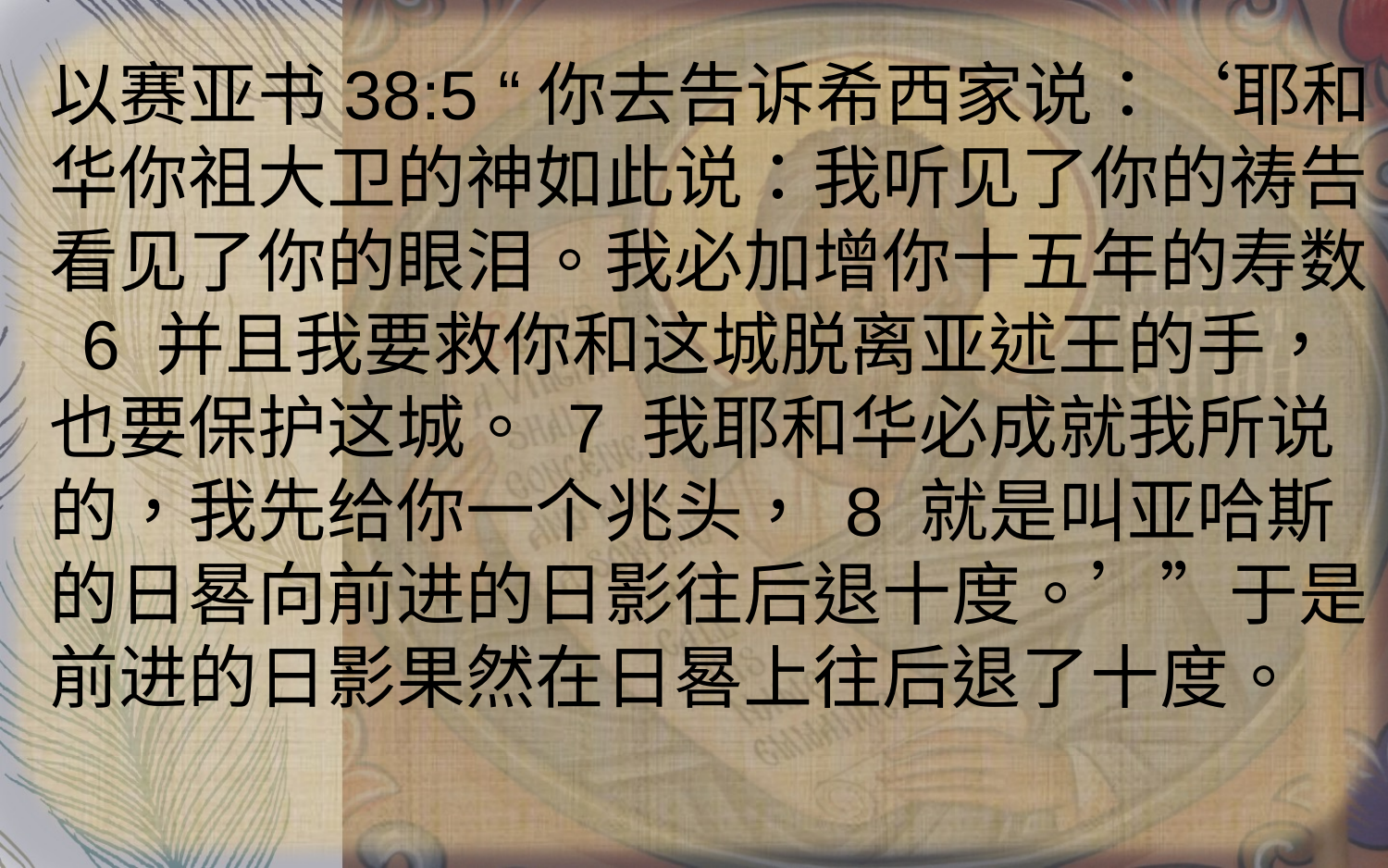

以赛亚书38:5 “你去告诉希西家说：‘耶和华你祖大卫的神如此说：我听见了你的祷告，看见了你的眼泪。我必加增你十五年的寿数， 6 并且我要救你和这城脱离亚述王的手，也要保护这城。 7 我耶和华必成就我所说的，我先给你一个兆头， 8 就是叫亚哈斯的日晷向前进的日影往后退十度。’”于是前进的日影果然在日晷上往后退了十度。